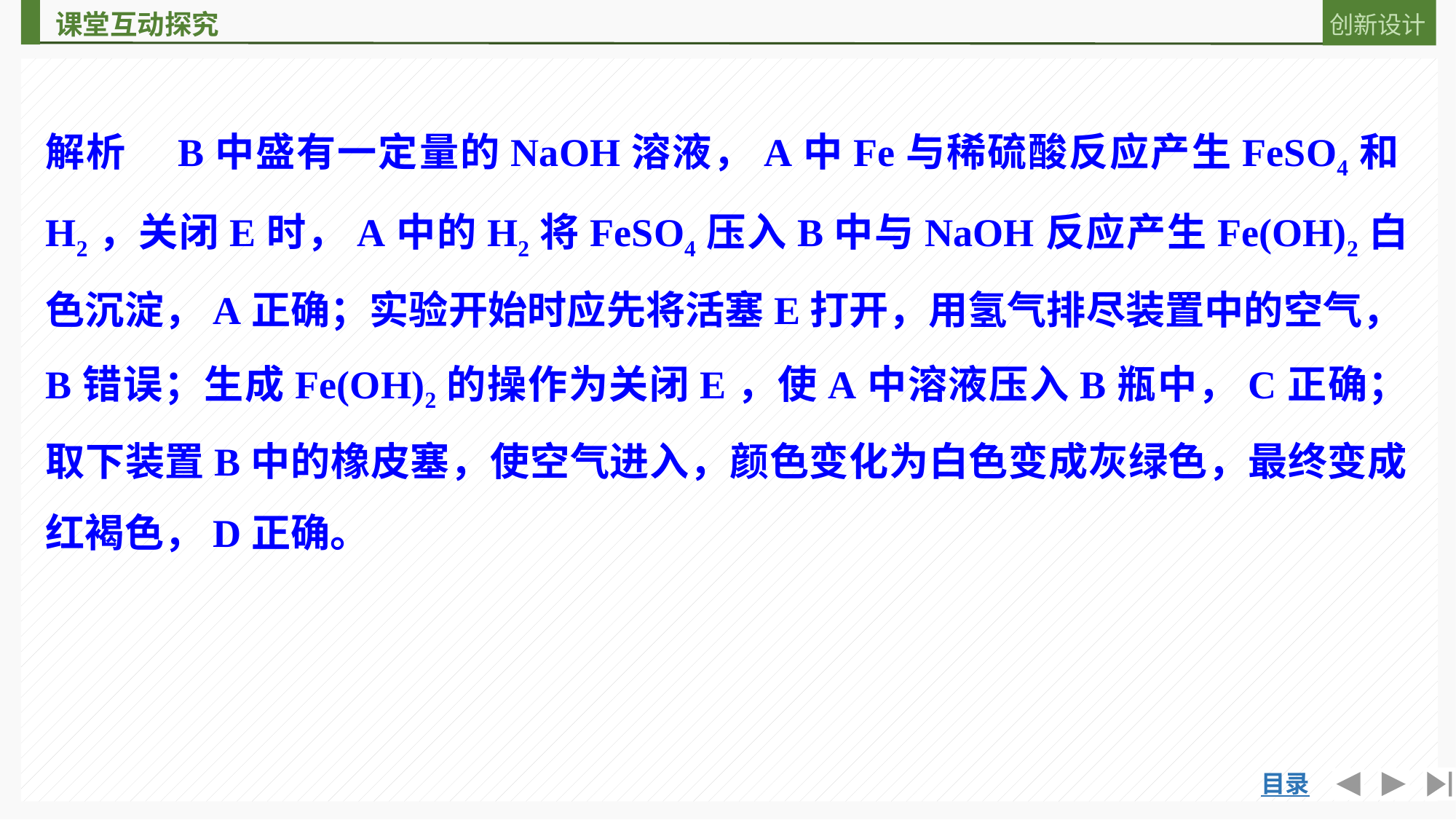

解析　B中盛有一定量的NaOH溶液，A中Fe与稀硫酸反应产生FeSO4和H2，关闭E时，A中的H2将FeSO4压入B中与NaOH反应产生Fe(OH)2白色沉淀，A正确；实验开始时应先将活塞E打开，用氢气排尽装置中的空气，B错误；生成Fe(OH)2的操作为关闭E，使A中溶液压入B瓶中，C正确；取下装置B中的橡皮塞，使空气进入，颜色变化为白色变成灰绿色，最终变成红褐色，D正确。